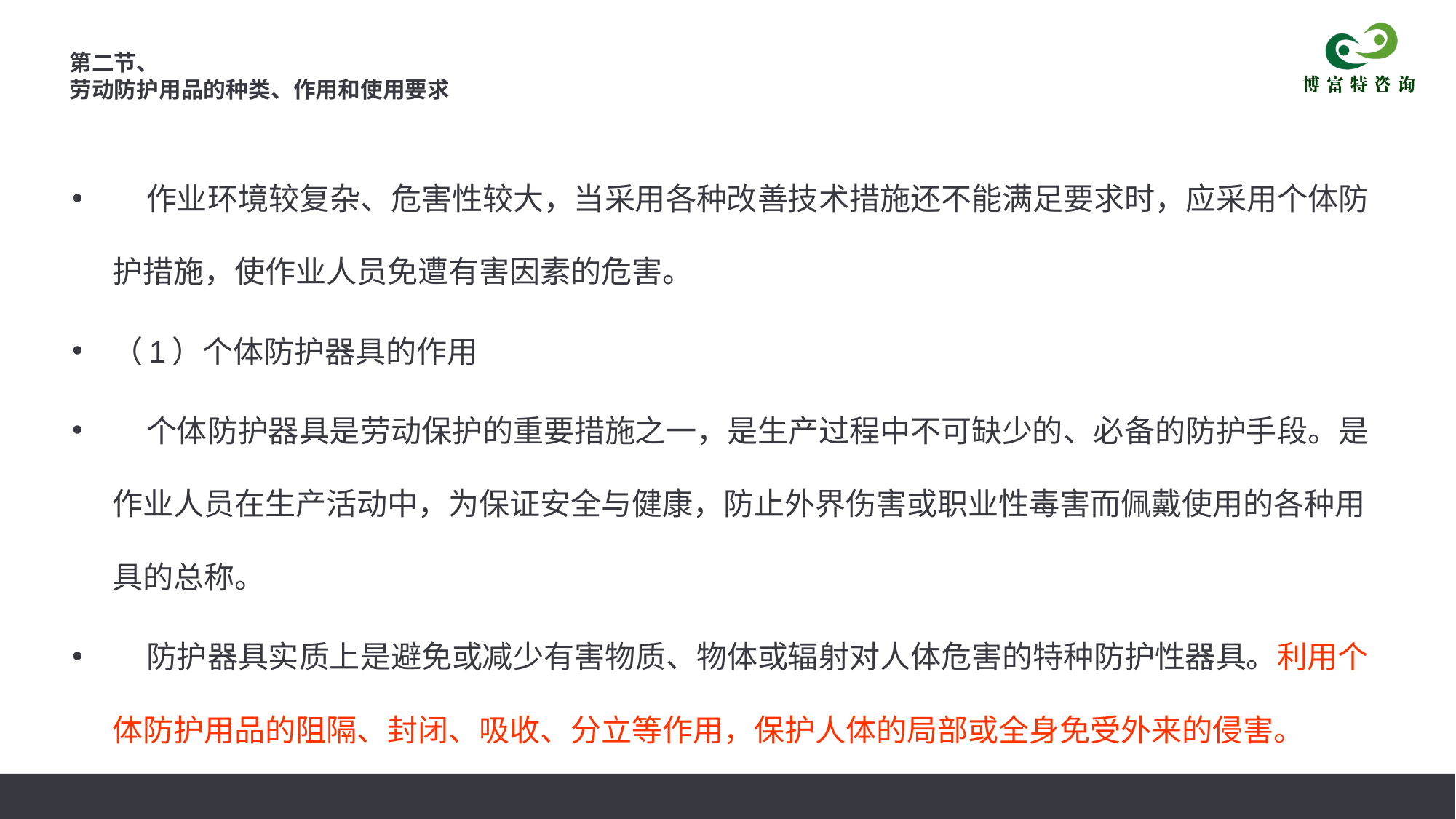

# 第二节、 劳动防护用品的种类、作用和使用要求
    作业环境较复杂、危害性较大，当采用各种改善技术措施还不能满足要求时，应采用个体防护措施，使作业人员免遭有害因素的危害。
（1）个体防护器具的作用
    个体防护器具是劳动保护的重要措施之一，是生产过程中不可缺少的、必备的防护手段。是作业人员在生产活动中，为保证安全与健康，防止外界伤害或职业性毒害而佩戴使用的各种用具的总称。
    防护器具实质上是避免或减少有害物质、物体或辐射对人体危害的特种防护性器具。利用个体防护用品的阻隔、封闭、吸收、分立等作用，保护人体的局部或全身免受外来的侵害。